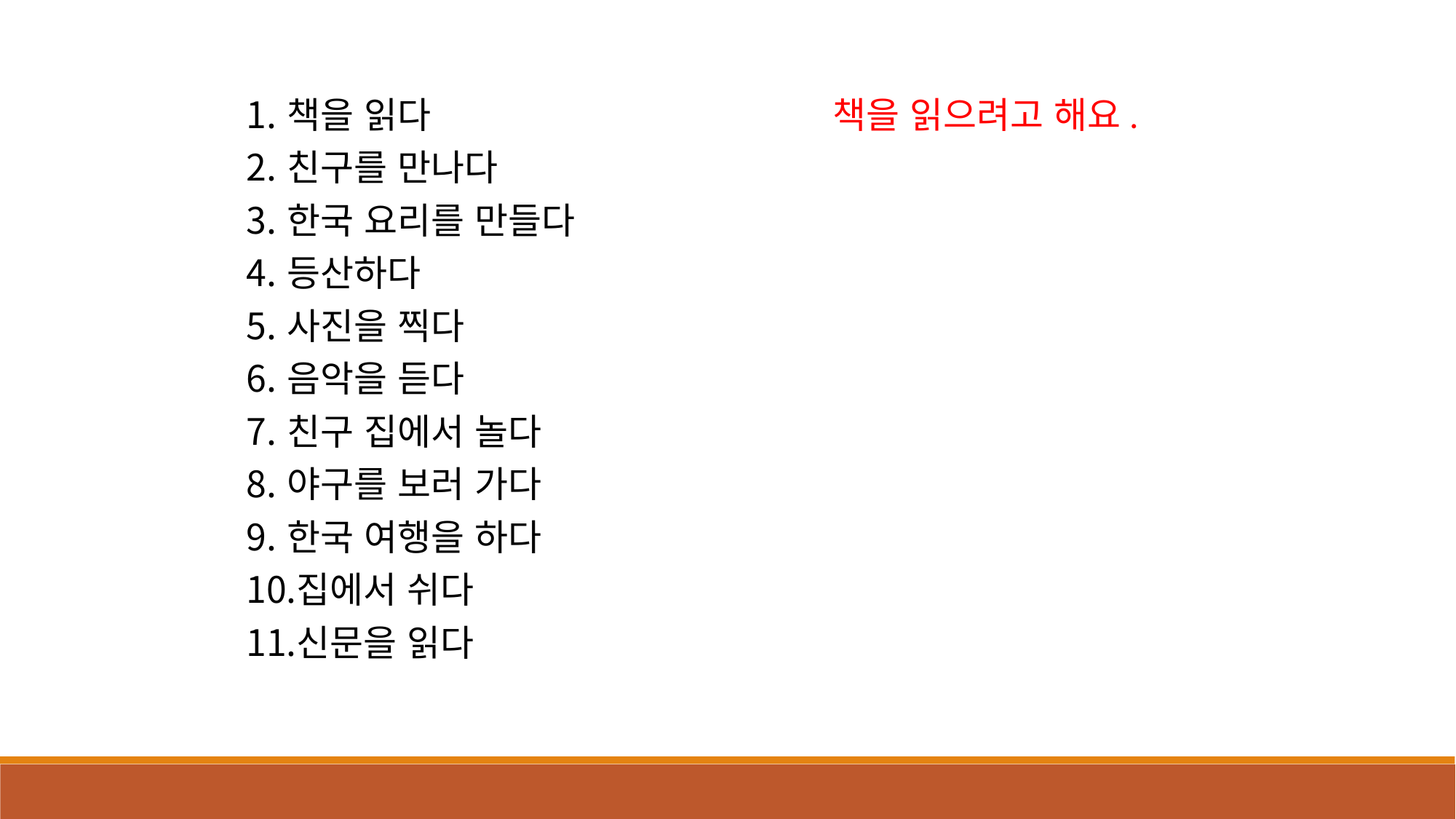

책을 읽다				책을 읽으려고 해요.
친구를 만나다
한국 요리를 만들다
등산하다
사진을 찍다
음악을 듣다
친구 집에서 놀다
야구를 보러 가다
한국 여행을 하다
집에서 쉬다
신문을 읽다